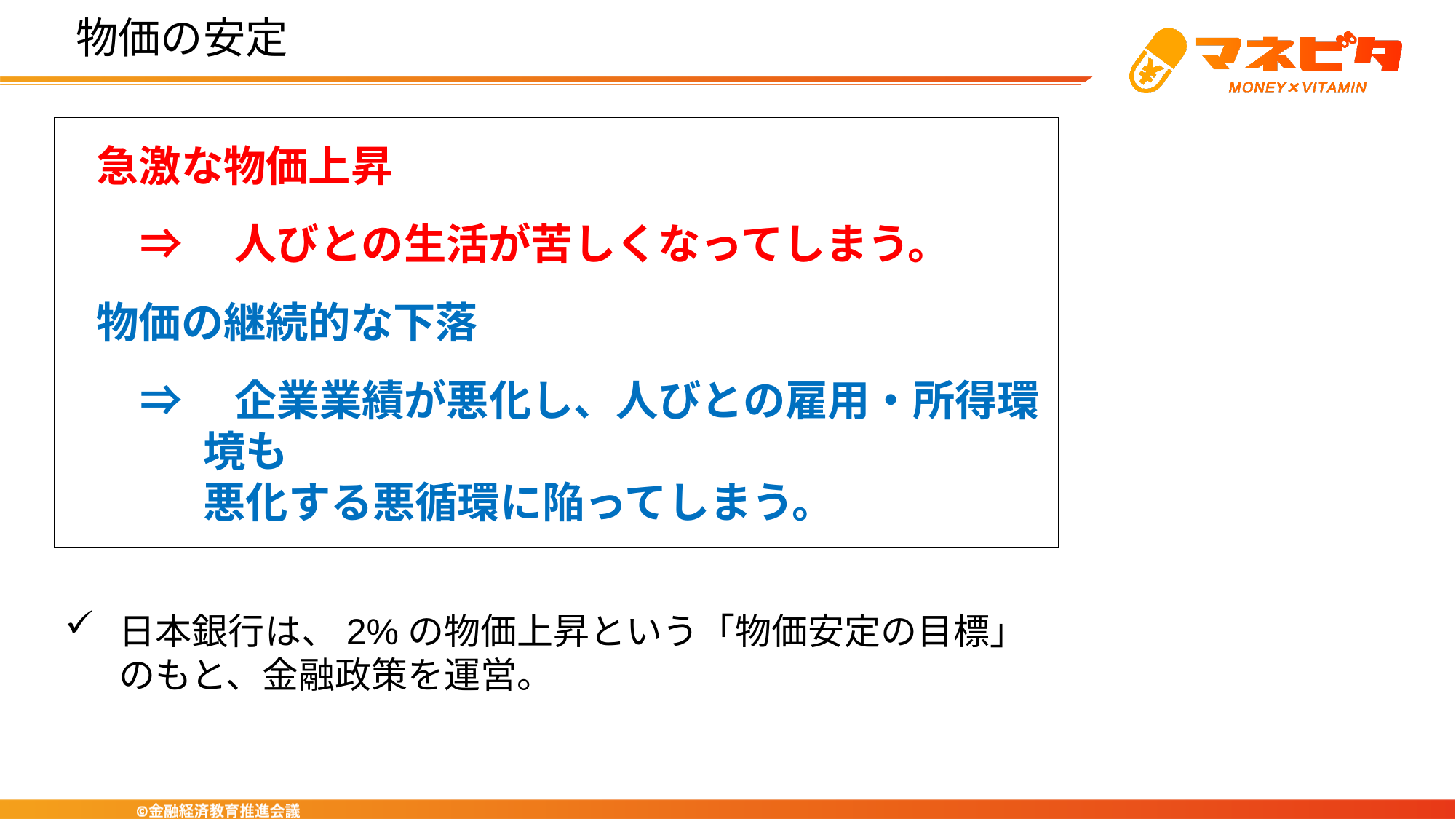

# 物価の安定
急激な物価上昇
⇒　人びとの生活が苦しくなってしまう。
物価の継続的な下落
⇒　企業業績が悪化し、人びとの雇用・所得環境も
悪化する悪循環に陥ってしまう。
日本銀行は、2%の物価上昇という「物価安定の目標」のもと、金融政策を運営。